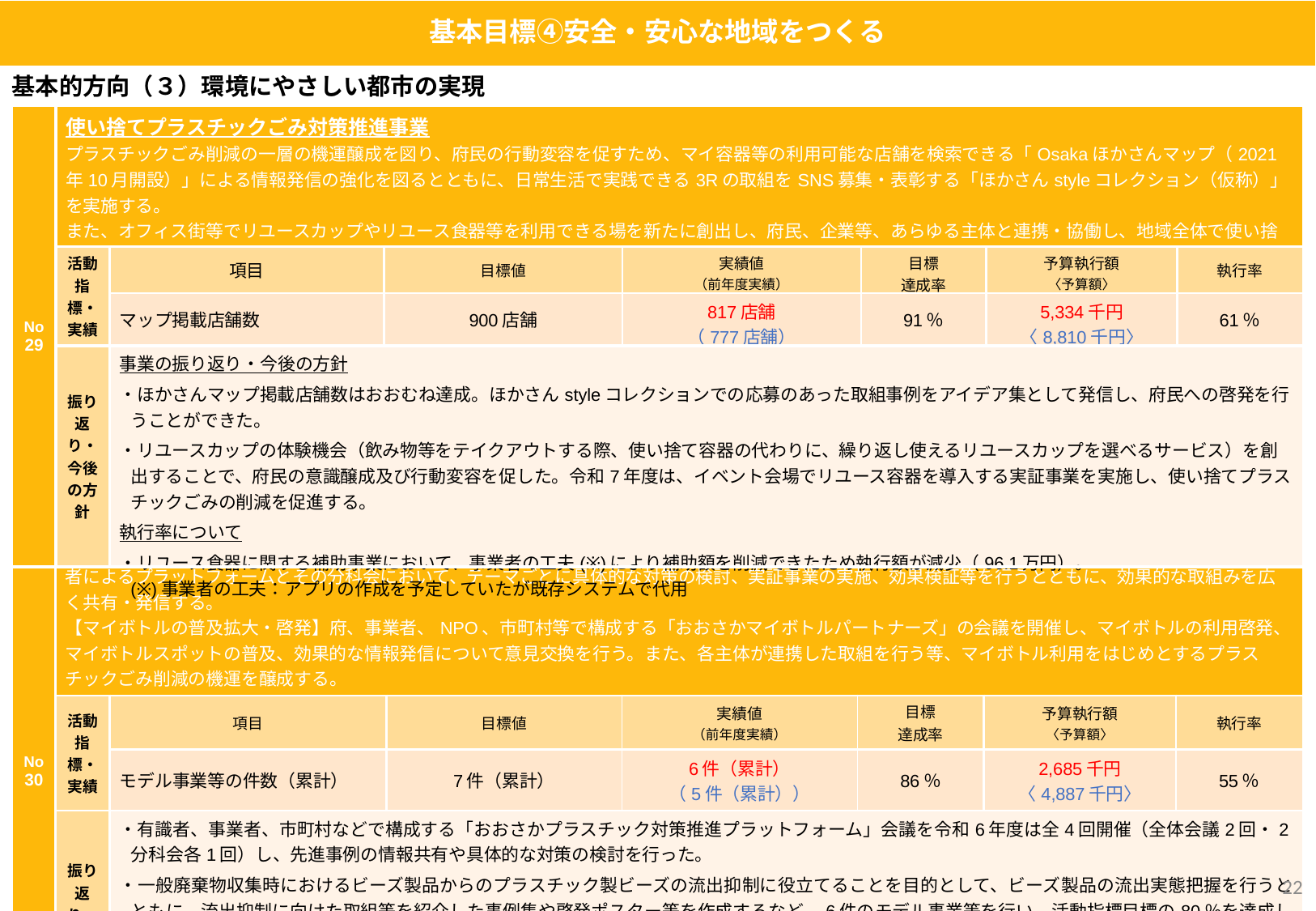

基本目標④安全・安心な地域をつくる
基本的方向（３）環境にやさしい都市の実現
| No29 | 使い捨てプラスチックごみ対策推進事業 プラスチックごみ削減の一層の機運醸成を図り、府民の行動変容を促すため、マイ容器等の利用可能な店舗を検索できる「Osakaほかさんマップ（2021年10月開設）」による情報発信の強化を図るとともに、日常生活で実践できる3Rの取組をSNS募集・表彰する「ほかさんstyleコレクション（仮称）」を実施する。 また、オフィス街等でリユースカップやリユース食器等を利用できる場を新たに創出し、府民、企業等、あらゆる主体と連携・協働し、地域全体で使い捨てプラスチック削減の取組を進めるモデル事業を実施する。 |  |  |  |  |  |  |
| --- | --- | --- | --- | --- | --- | --- | --- |
|  | 活動指標・実績 | 項目 | 目標値 | 実績値 （前年度実績） | 目標 達成率 | 予算執行額 〈予算額〉 | 執行率 |
|  |  | マップ掲載店舗数 | 900店舗 | 817店舗 （777店舗） | 91％ | 5,334千円 〈8,810千円〉 | 61％ |
|  | 振り返り・ 今後の方針 | 事業の振り返り・今後の方針 ・ほかさんマップ掲載店舗数はおおむね達成。ほかさんstyleコレクションでの応募のあった取組事例をアイデア集として発信し、府民への啓発を行うことができた。 ・リユースカップの体験機会（飲み物等をテイクアウトする際、使い捨て容器の代わりに、繰り返し使えるリユースカップを選べるサービス）を創出することで、府民の意識醸成及び行動変容を促した。令和7年度は、イベント会場でリユース容器を導入する実証事業を実施し、使い捨てプラスチックごみの削減を促進する。 執行率について ・リユース食器に関する補助事業において、事業者の工夫(※)により補助額を削減できたため執行額が減少（96.1万円）。 (※)事業者の工夫：アプリの作成を予定していたが既存システムで代用 |  |  |  |  |  |
| No 30 | 「おおさかプラスチックごみゼロ宣言」推進事業 【おおさかプラスチック対策推進プラットフォームの運営】海洋プラスチックごみ問題の解決に向け、有識者、事業者団体、NPO、市町村など幅広い関係者によるプラットフォームとその分科会において、テーマごとに具体的な対策の検討、実証事業の実施、効果検証等を行うとともに、効果的な取組みを広く共有・発信する。 【マイボトルの普及拡大・啓発】府、事業者、NPO、市町村等で構成する「おおさかマイボトルパートナーズ」の会議を開催し、マイボトルの利用啓発、マイボトルスポットの普及、効果的な情報発信について意見交換を行う。また、各主体が連携した取組を行う等、マイボトル利用をはじめとするプラスチックごみ削減の機運を醸成する。 |  |  |  |  |  |  |
| --- | --- | --- | --- | --- | --- | --- | --- |
|  | 活動指標・実績 | 項目 | 目標値 | 実績値 （前年度実績） | 目標 達成率 | 予算執行額 〈予算額〉 | 執行率 |
|  |  | モデル事業等の件数（累計） | 7件（累計） | 6件（累計） （5件（累計）） | 86％ | 2,685千円 〈4,887千円〉 | 55％ |
|  | 振り返り・ 今後の方針 | ・有識者、事業者、市町村などで構成する「おおさかプラスチック対策推進プラットフォーム」会議を令和6年度は全4回開催（全体会議2回・2分科会各1回）し、先進事例の情報共有や具体的な対策の検討を行った。 ・一般廃棄物収集時におけるビーズ製品からのプラスチック製ビーズの流出抑制に役立てることを目的として、ビーズ製品の流出実態把握を行うとともに、流出抑制に向けた取組等を紹介した事例集や啓発ポスター等を作成するなど、6件のモデル事業等を行い、活動指標目標の80％を達成した。 ・本プラットフォームに参加する事業者等を更に増やすことで、海洋プラスチックごみ問題の解決に資する具体的対策の検討や効果検証調査の件数を充実させていく。 ・執行率については、入札実施による落札率が低かったため55％となった。今後も適切な予算執行に努める。 |  |  |  |  |  |
22